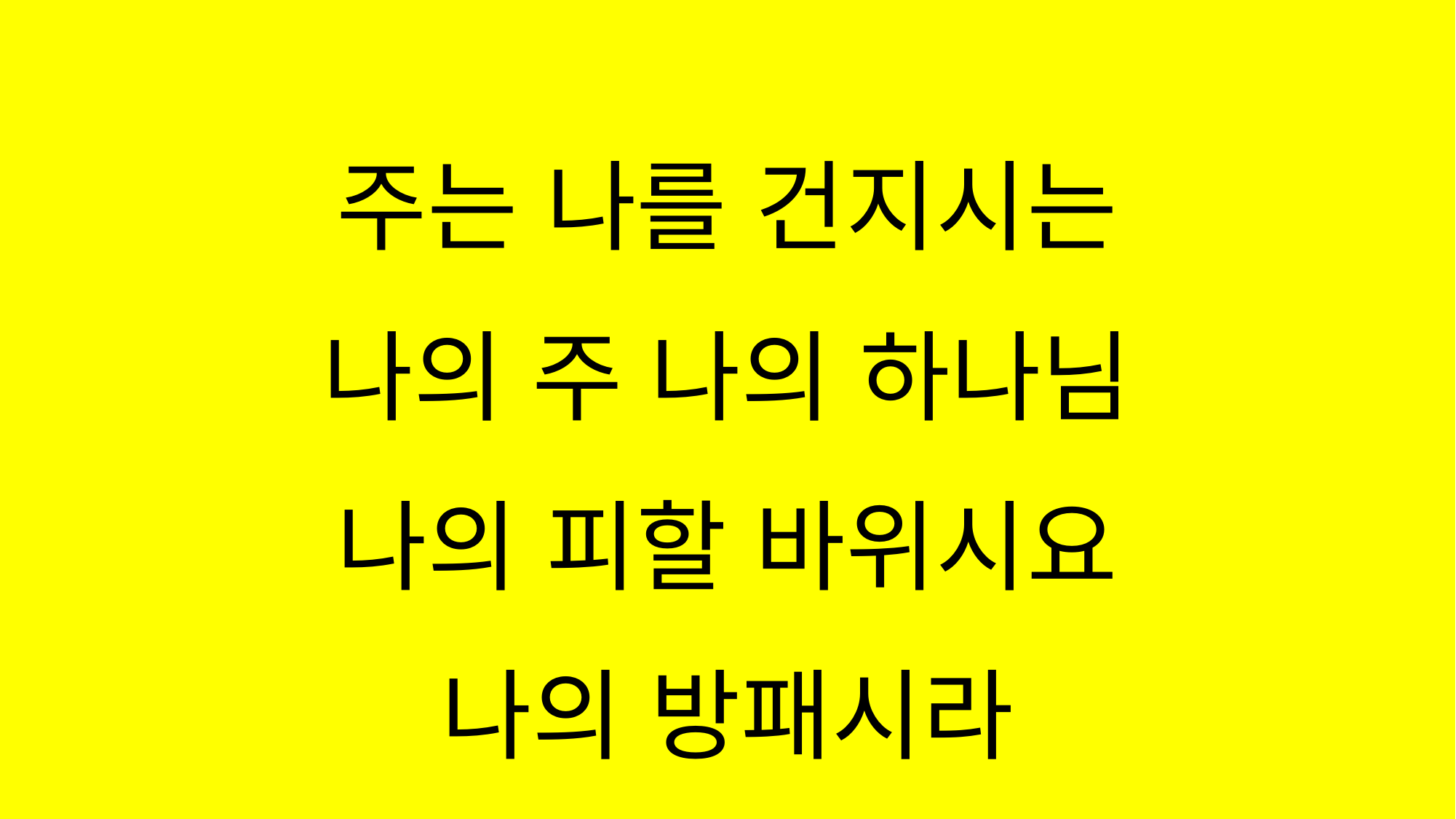

#
주는 나를 건지시는

나의 주 나의 하나님

나의 피할 바위시요

나의 방패시라